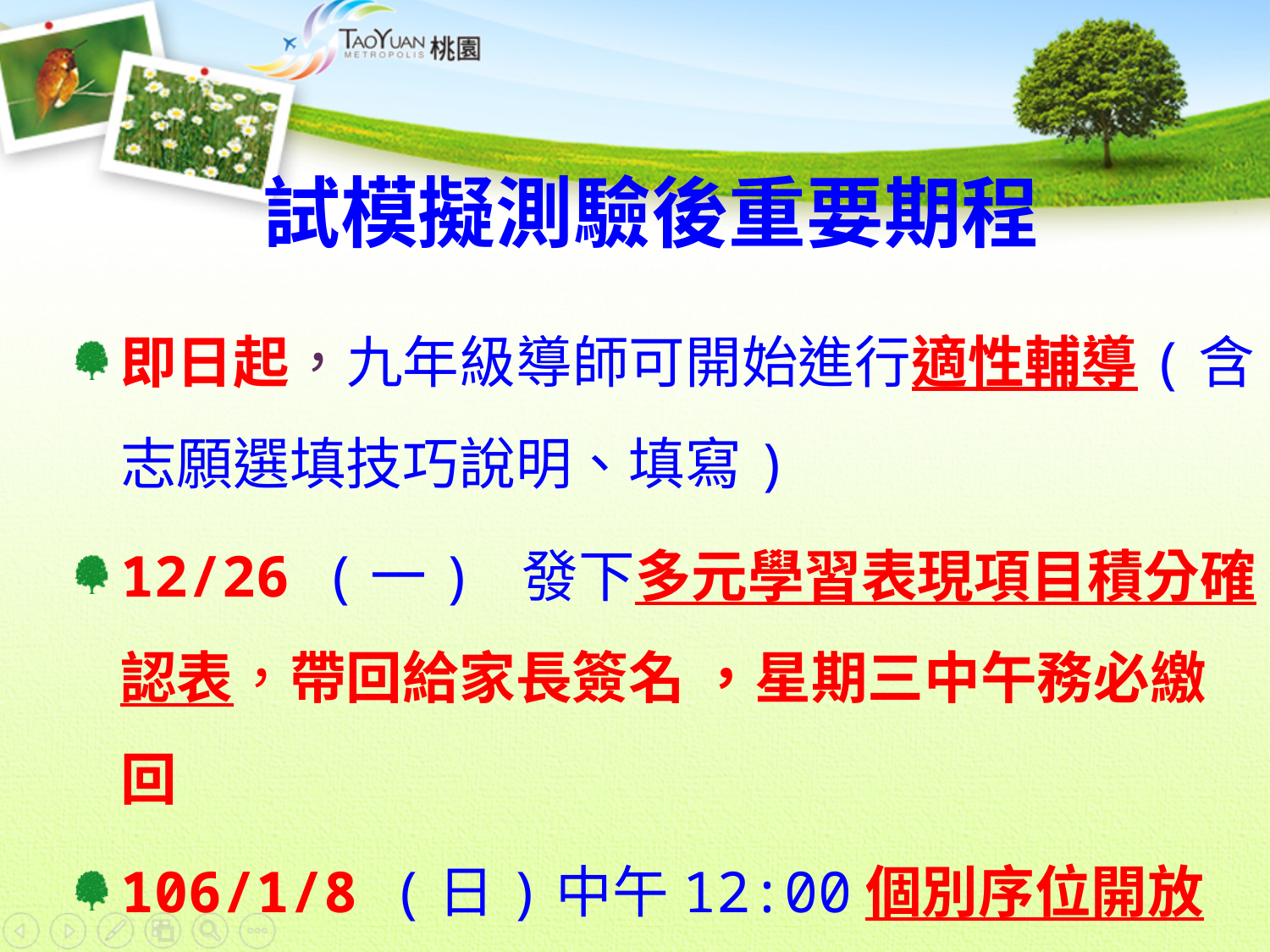

# 試模擬測驗後重要期程
即日起，九年級導師可開始進行適性輔導(含志願選填技巧說明、填寫)
12/26 (一) 發下多元學習表現項目積分確認表，帶回給家長簽名 ，星期三中午務必繳回
106/1/8 (日)中午12:00個別序位開放查詢